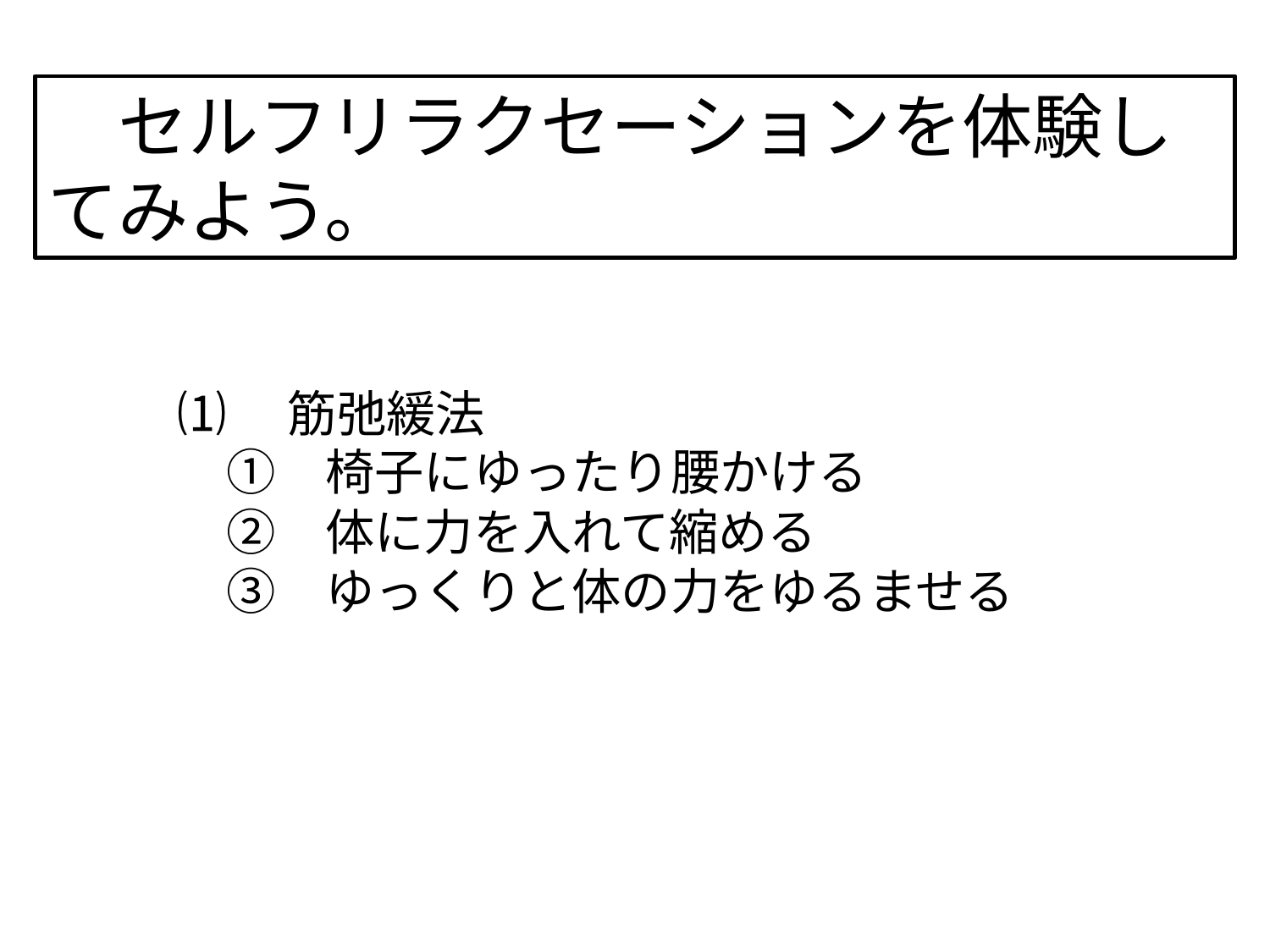

セルフリラクセーションを体験してみよう。
⑴　筋弛緩法
　①　椅子にゆったり腰かける
　②　体に力を入れて縮める
　③　ゆっくりと体の力をゆるませる